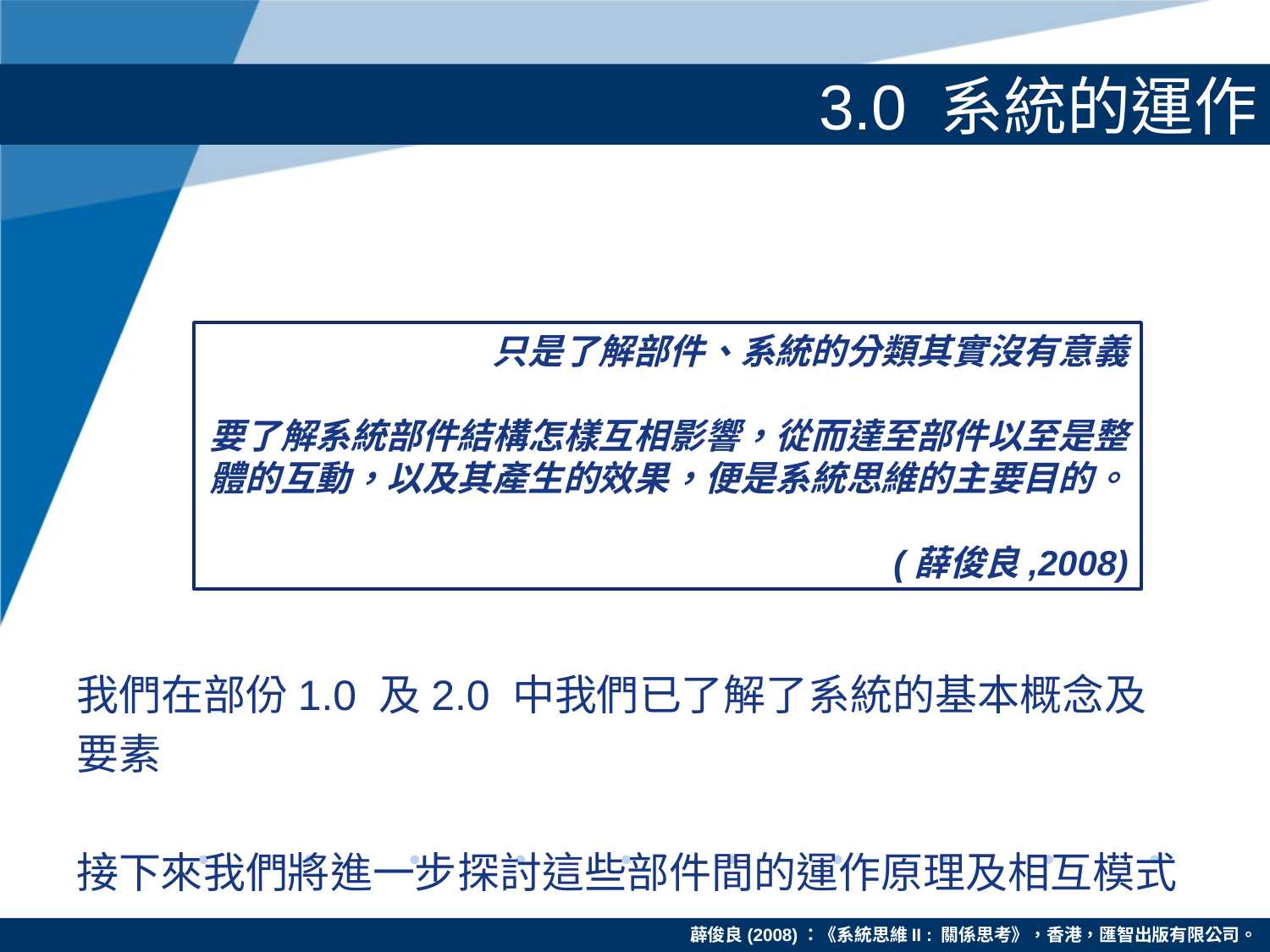

# 3.0 系統的運作
只是了解部件、系統的分類其實沒有意義

要了解系統部件結構怎樣互相影響，從而達至部件以至是整體的互動，以及其產生的效果，便是系統思維的主要目的。

(薛俊良,2008)

我們在部份1.0 及2.0 中我們已了解了系統的基本概念及
要素

接下來我們將進一步探討這些部件間的運作原理及相互模式

薜俊良(2008)：《系統思維II : 關係思考》，香港，匯智出版有限公司。